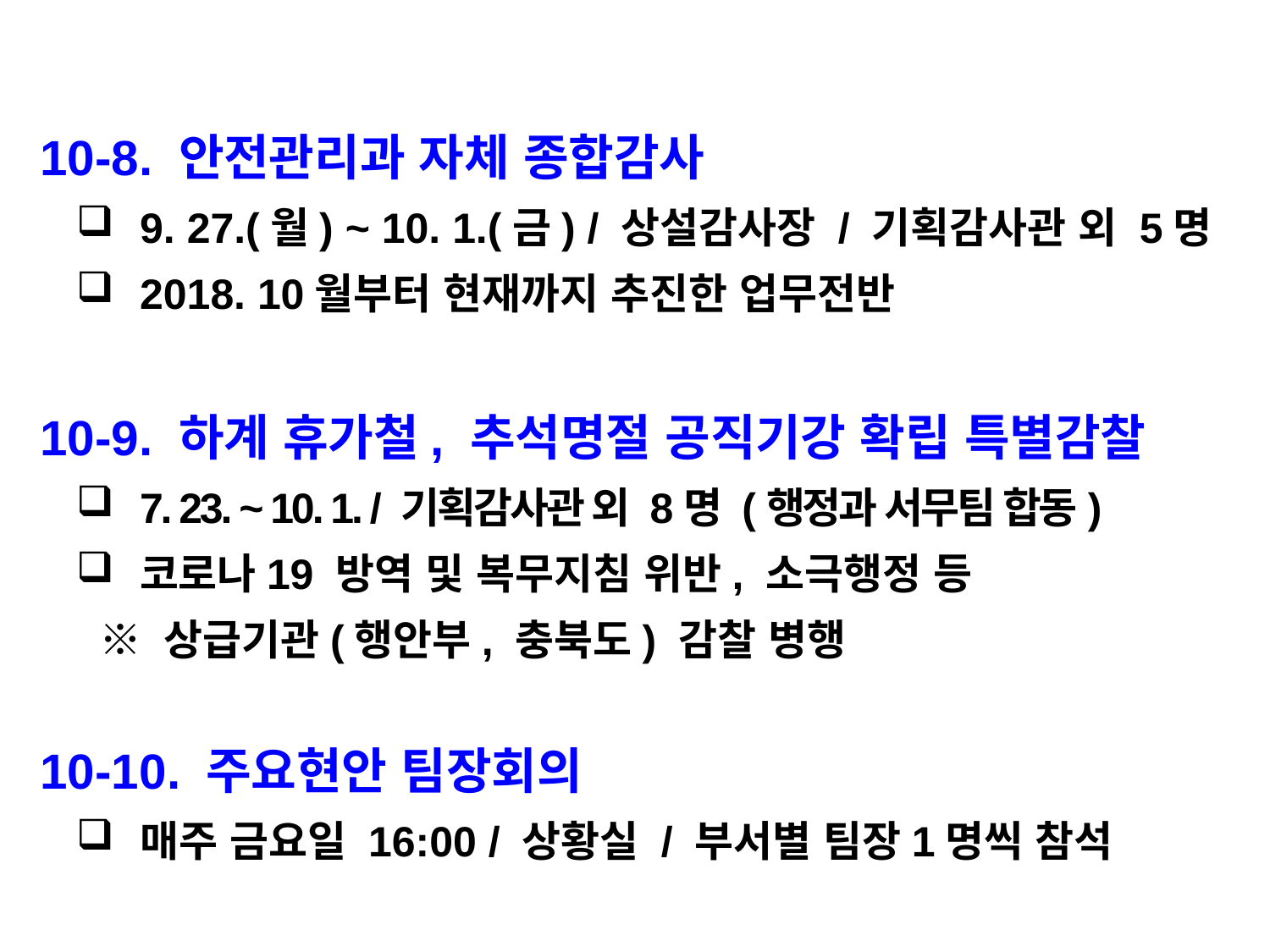

10-8. 안전관리과 자체 종합감사
9. 27.(월) ~ 10. 1.(금) / 상설감사장 / 기획감사관 외 5명
2018. 10월부터 현재까지 추진한 업무전반

  10-9. 하계 휴가철, 추석명절 공직기강 확립 특별감찰
7. 23. ~ 10. 1. / 기획감사관 외 8명 (행정과 서무팀 합동)
코로나19 방역 및 복무지침 위반, 소극행정 등
  ※ 상급기관(행안부, 충북도) 감찰 병행
  10-10. 주요현안 팀장회의
매주 금요일 16:00 / 상황실 / 부서별 팀장1명씩 참석